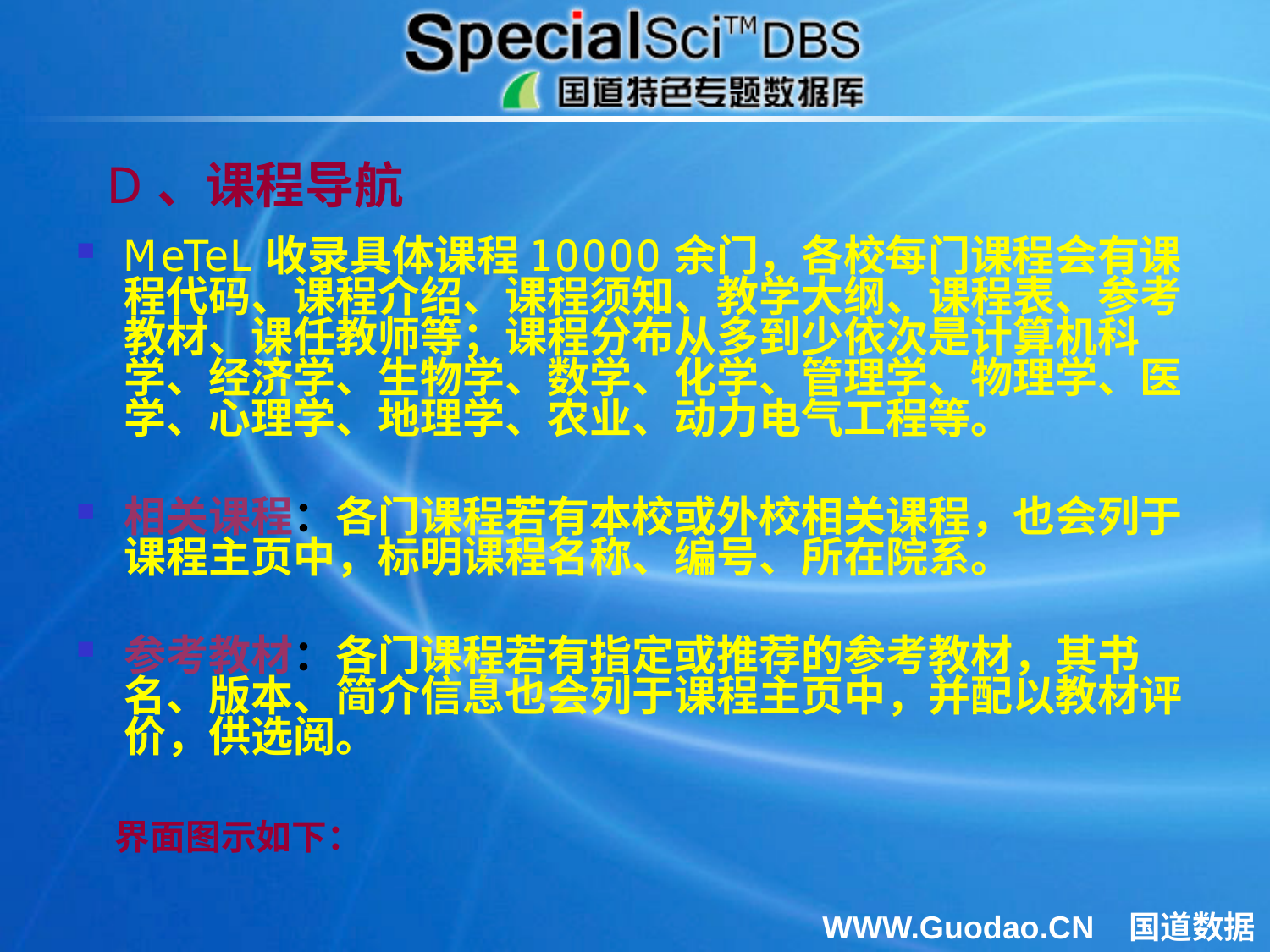

# D、课程导航
MeTeL收录具体课程10000余门，各校每门课程会有课程代码、课程介绍、课程须知、教学大纲、课程表、参考教材、课任教师等；课程分布从多到少依次是计算机科学、经济学、生物学、数学、化学、管理学、物理学、医学、心理学、地理学、农业、动力电气工程等。

相关课程：各门课程若有本校或外校相关课程，也会列于课程主页中，标明课程名称、编号、所在院系。

参考教材：各门课程若有指定或推荐的参考教材，其书名、版本、简介信息也会列于课程主页中，并配以教材评价，供选阅。

   界面图示如下：